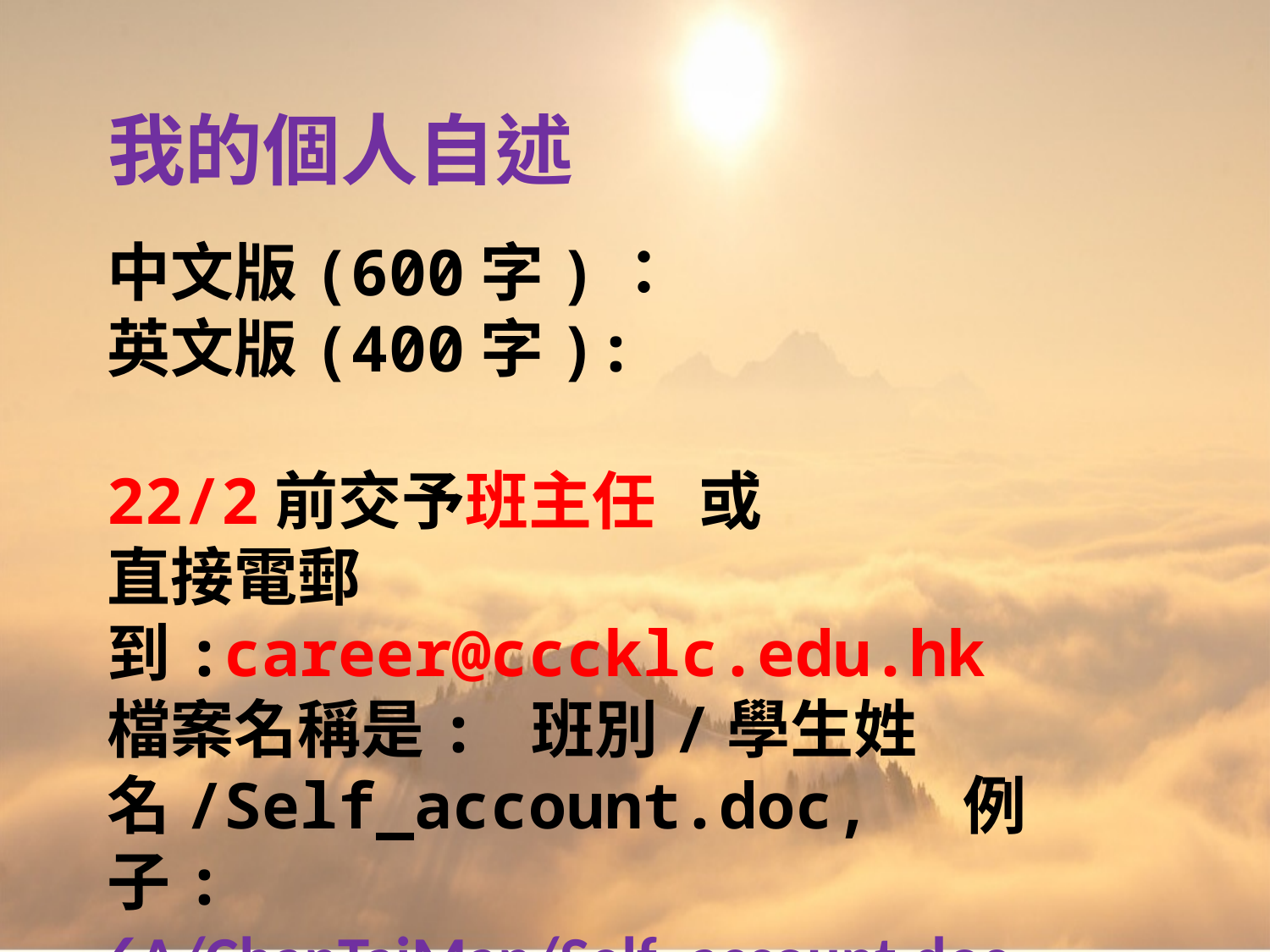

# 我的個人自述
中文版(600字)：
英文版(400字):

22/2前交予班主任   或
直接電郵到:career@cccklc.edu.hk
檔案名稱是: 班別/學生姓名/Self_account.doc,  例子: 6A/ChanTaiMan/Self_account.doc